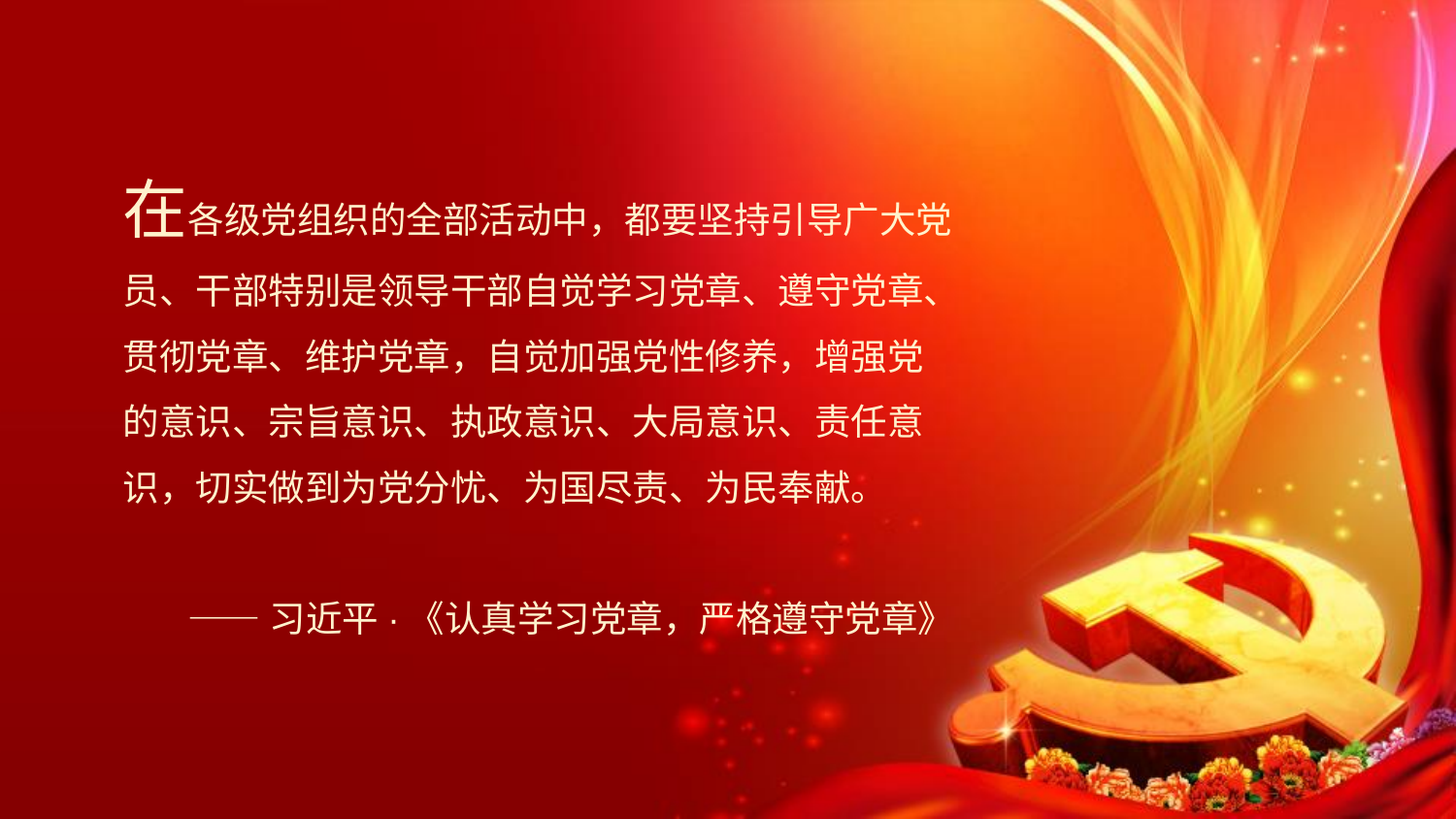

在各级党组织的全部活动中，都要坚持引导广大党员、干部特别是领导干部自觉学习党章、遵守党章、贯彻党章、维护党章，自觉加强党性修养，增强党的意识、宗旨意识、执政意识、大局意识、责任意识，切实做到为党分忧、为国尽责、为民奉献。

——习近平·《认真学习党章，严格遵守党章》